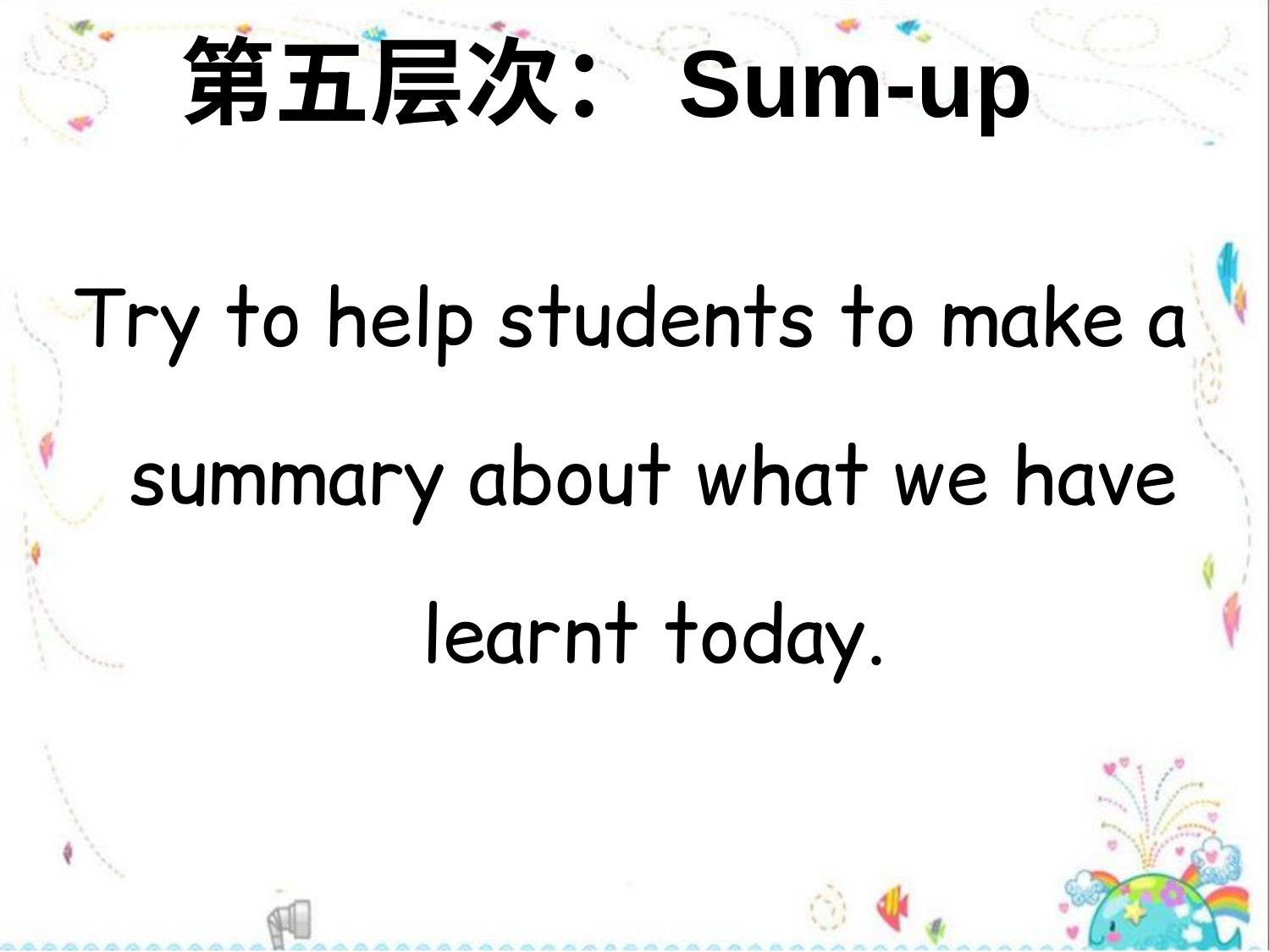

# 第五层次：Sum-up
Try to help students to make a summary about what we have learnt today.